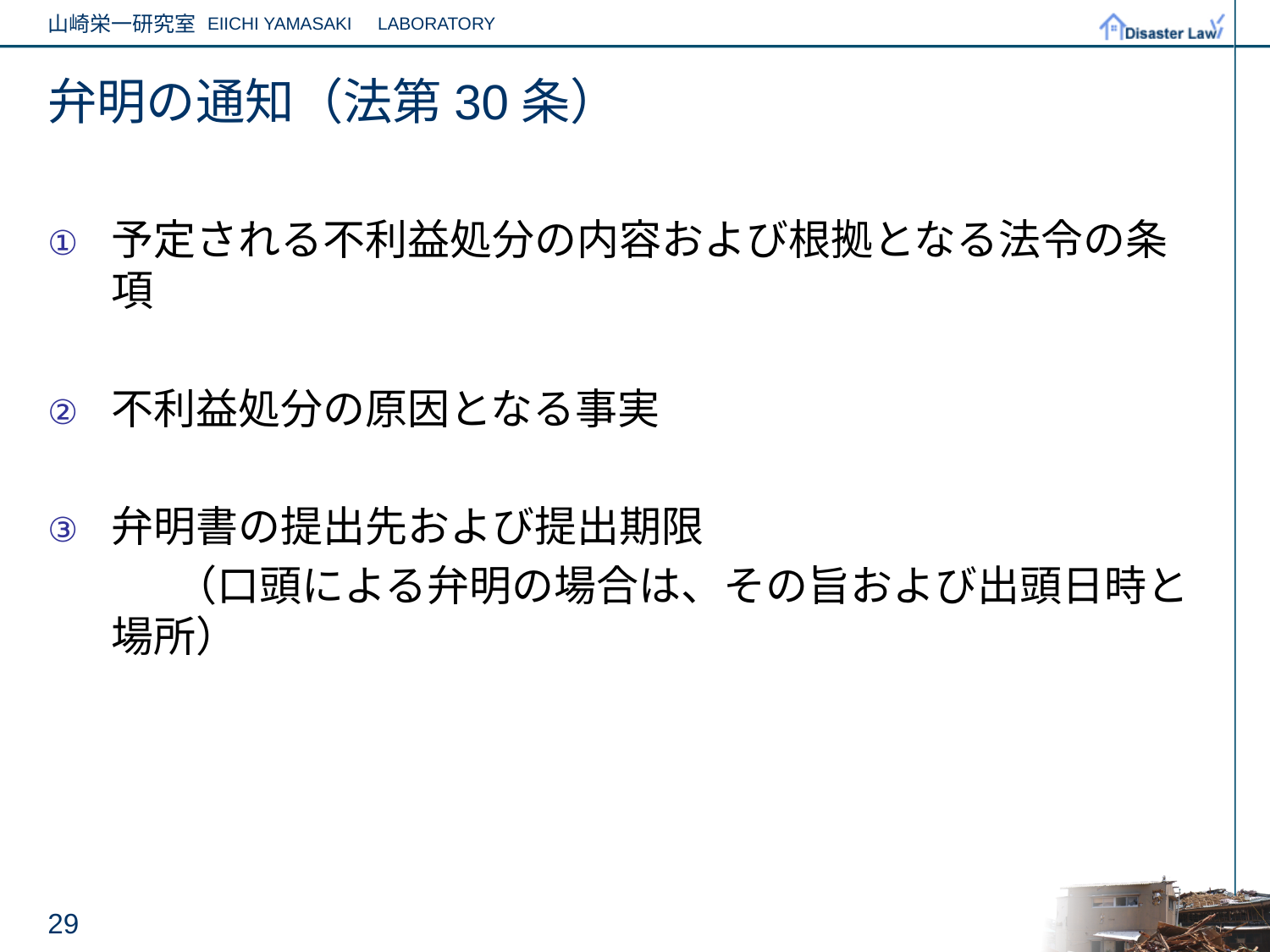

# 弁明の通知（法第30条）
予定される不利益処分の内容および根拠となる法令の条項

不利益処分の原因となる事実

弁明書の提出先および提出期限
　　　（口頭による弁明の場合は、その旨および出頭日時と場所）
29